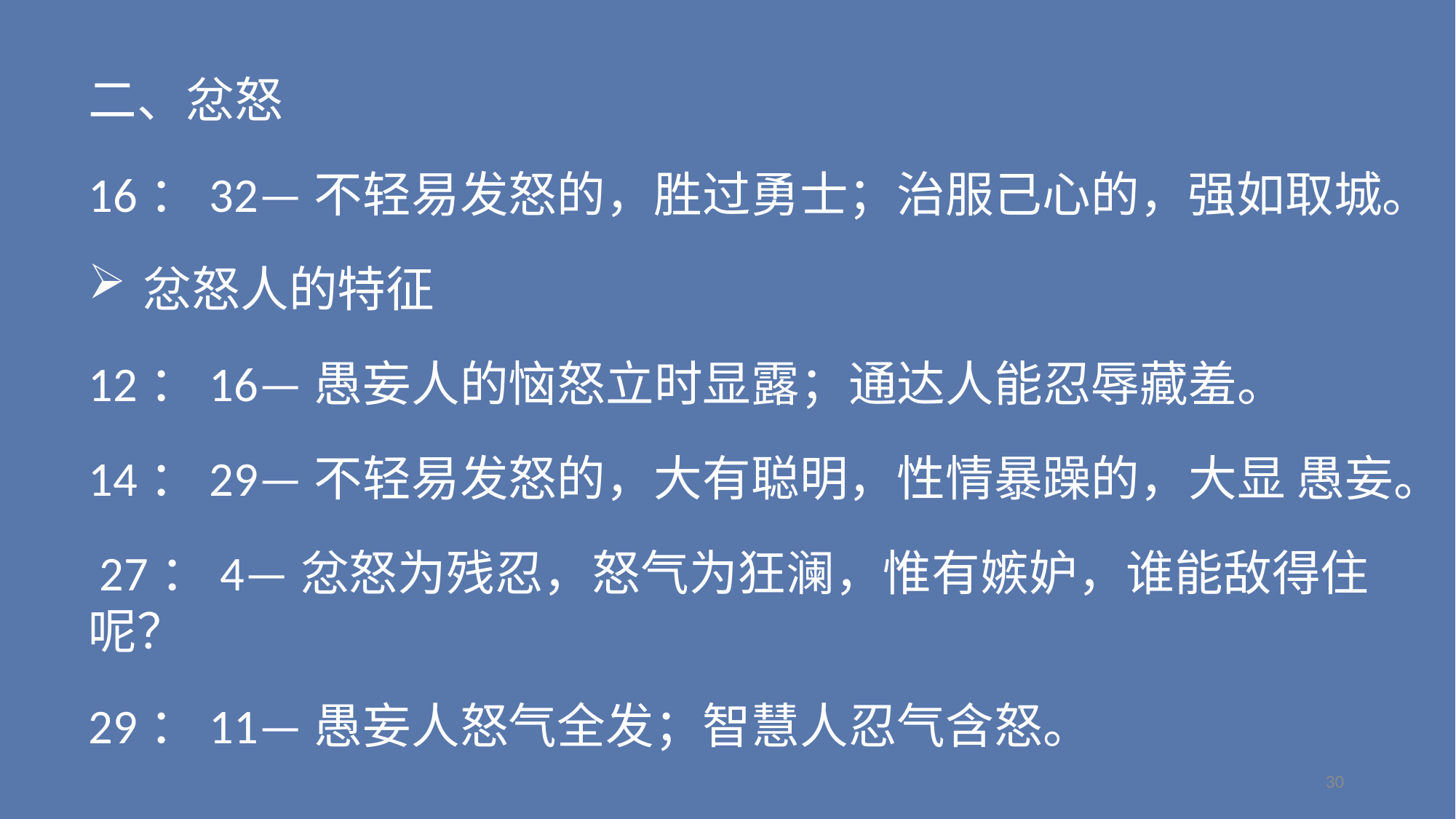

二、忿怒
16：32—不轻易发怒的，胜过勇士；治服己心的，强如取城。
忿怒人的特征
12：16—愚妄人的恼怒立时显露；通达人能忍辱藏羞。
14：29—不轻易发怒的，大有聪明，性情暴躁的，大显 愚妄。
 27：4—忿怒为残忍，怒气为狂澜，惟有嫉妒，谁能敌得住呢？
29：11—愚妄人怒气全发；智慧人忍气含怒。

30